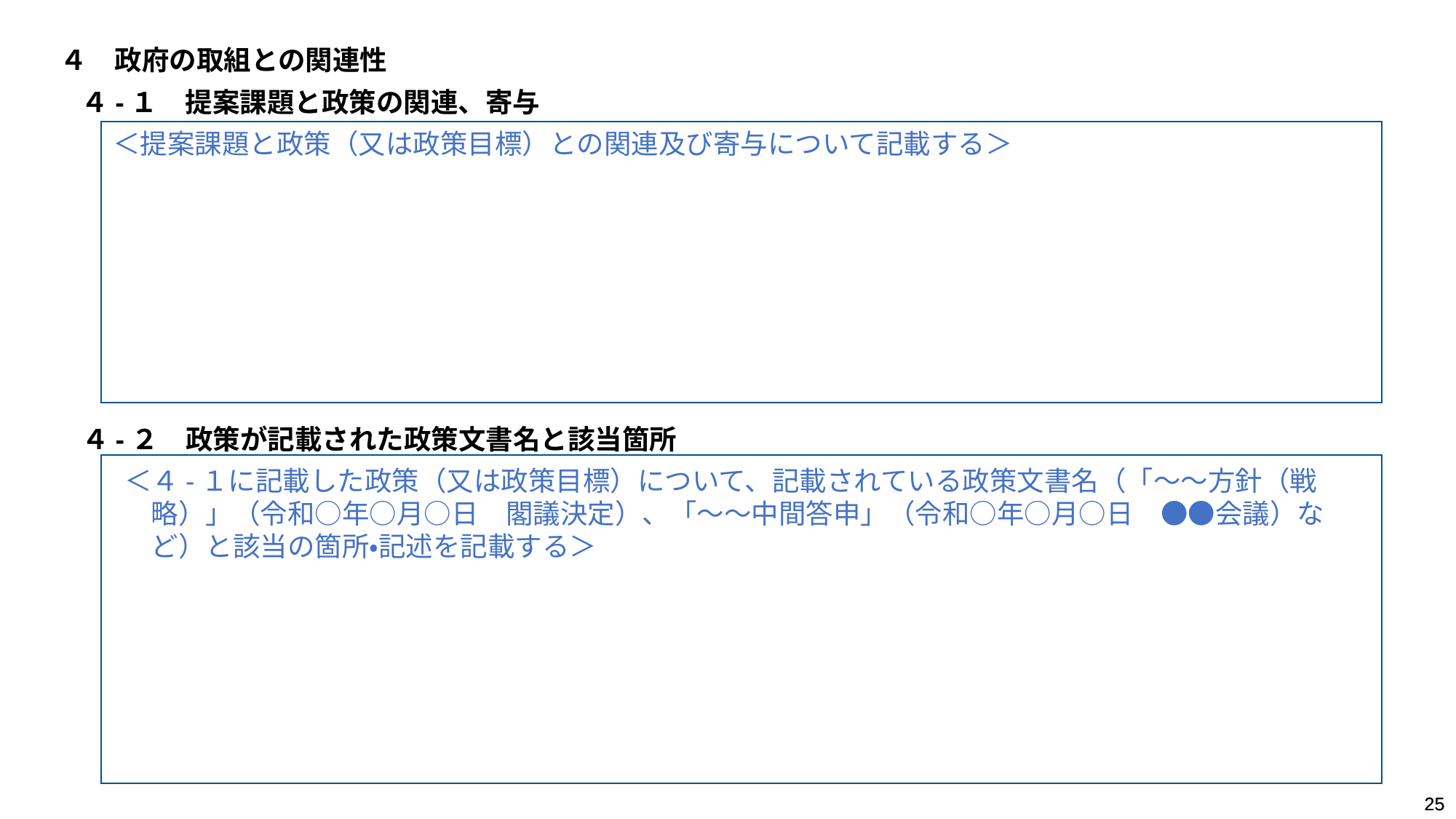

４　政府の取組との関連性
４-１　提案課題と政策の関連、寄与
＜提案課題と政策（又は政策目標）との関連及び寄与について記載する＞

４-２　政策が記載された政策文書名と該当箇所
＜４-１に記載した政策（又は政策目標）について、記載されている政策文書名（「～～方針（戦略）」（令和○年○月○日　閣議決定）、「～～中間答申」（令和○年○月○日　●●会議）など）と該当の箇所・記述を記載する＞

25